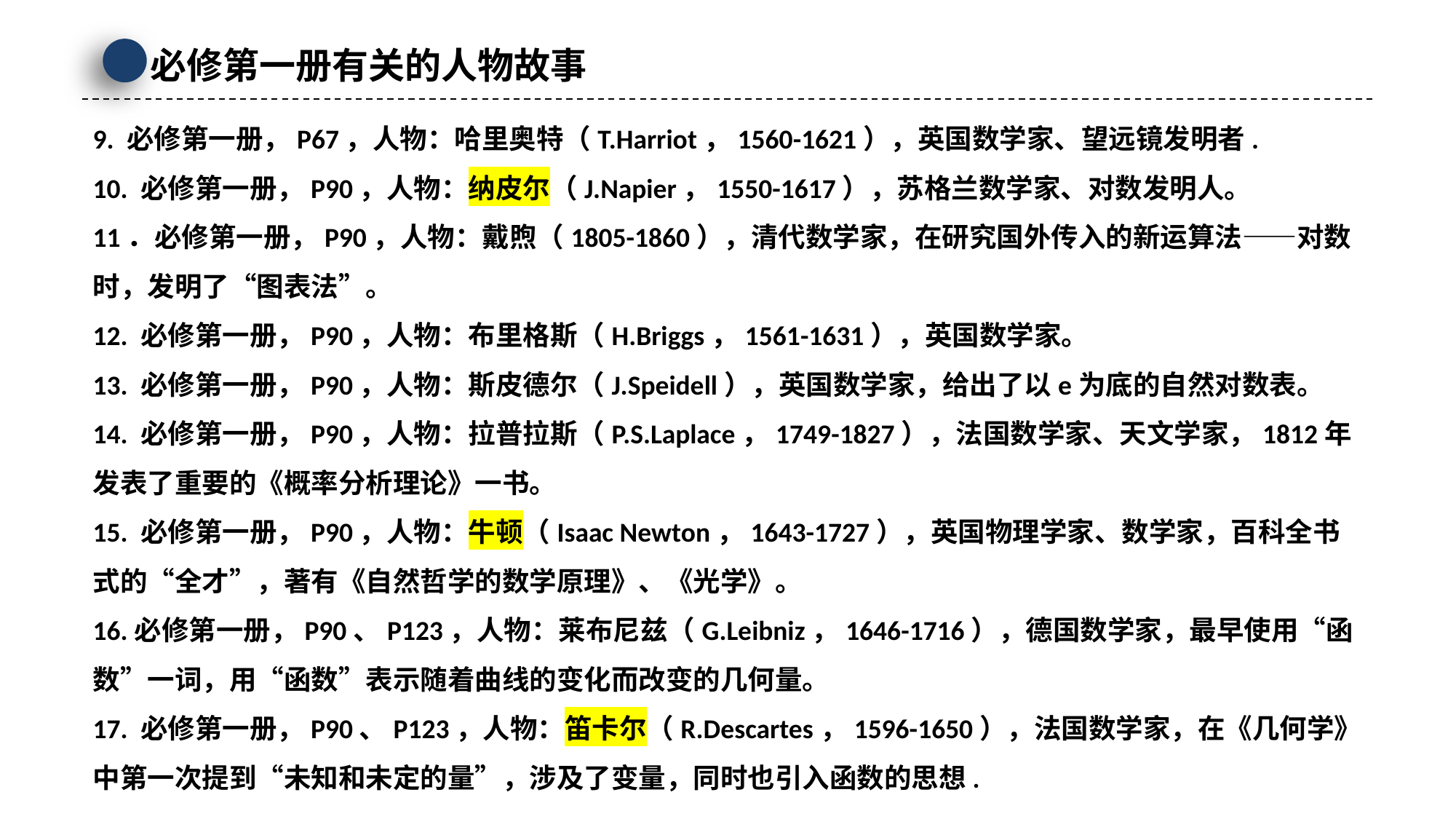

必修第一册有关的人物故事
9. 必修第一册，P67，人物：哈里奥特（T.Harriot，1560-1621），英国数学家、望远镜发明者.
10. 必修第一册，P90，人物：纳皮尔（J.Napier，1550-1617），苏格兰数学家、对数发明人。
11．必修第一册，P90，人物：戴煦（1805-1860），清代数学家，在研究国外传入的新运算法——对数时，发明了“图表法”。
12. 必修第一册，P90，人物：布里格斯（H.Briggs，1561-1631），英国数学家。
13. 必修第一册，P90，人物：斯皮德尔（J.Speidell），英国数学家，给出了以e为底的自然对数表。
14. 必修第一册，P90，人物：拉普拉斯（P.S.Laplace，1749-1827），法国数学家、天文学家，1812年发表了重要的《概率分析理论》一书。
15. 必修第一册，P90，人物：牛顿（Isaac Newton，1643-1727），英国物理学家、数学家，百科全书式的“全才”，著有《自然哲学的数学原理》、《光学》。
16.必修第一册，P90、P123，人物：莱布尼兹（G.Leibniz，1646-1716），德国数学家，最早使用“函数”一词，用“函数”表示随着曲线的变化而改变的几何量。
17. 必修第一册，P90、P123，人物：笛卡尔（R.Descartes，1596-1650），法国数学家，在《几何学》中第一次提到“未知和未定的量”，涉及了变量，同时也引入函数的思想.